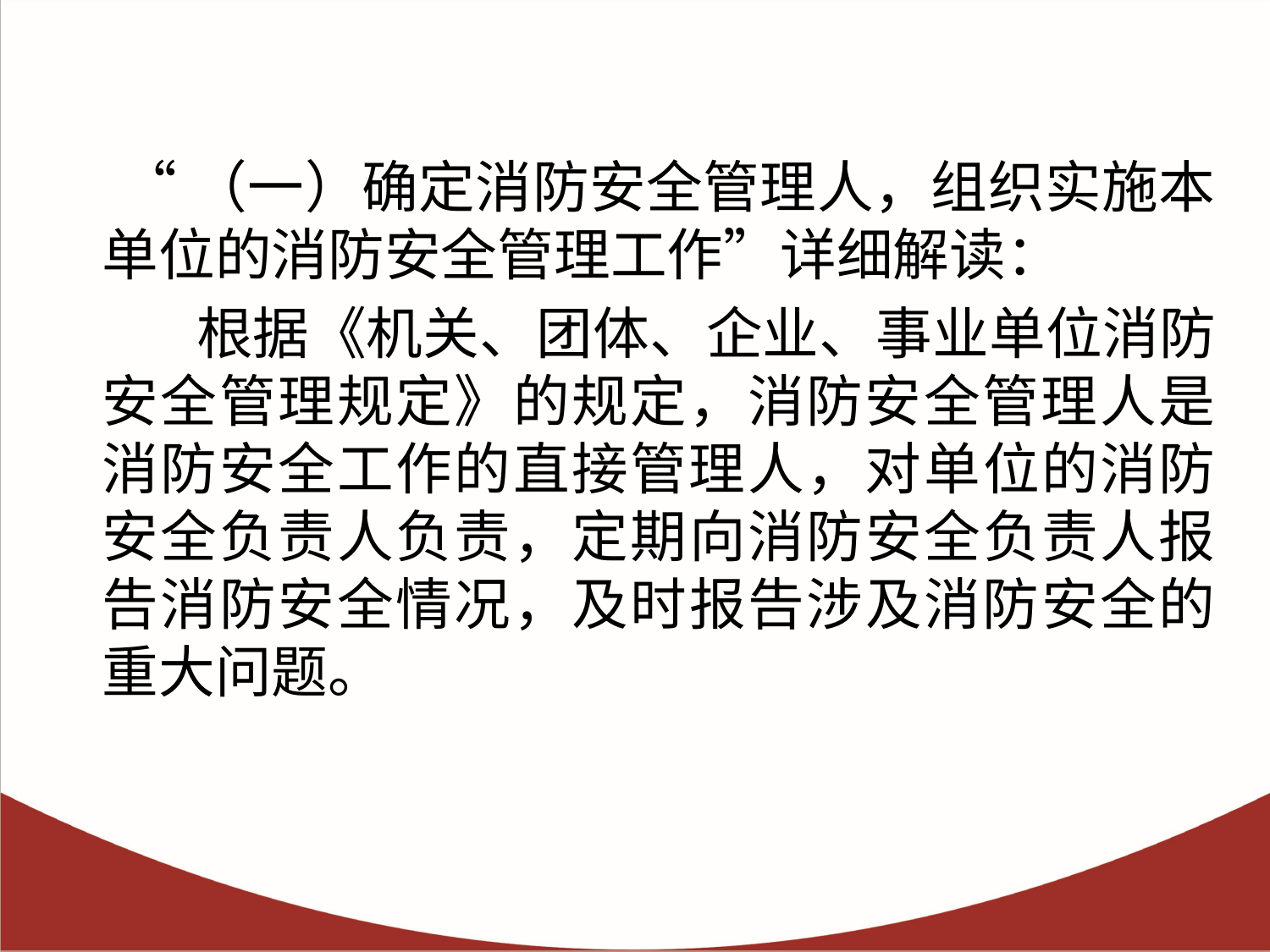

“（一）确定消防安全管理人，组织实施本单位的消防安全管理工作”详细解读：
          根据《机关、团体、企业、事业单位消防安全管理规定》的规定，消防安全管理人是消防安全工作的直接管理人，对单位的消防安全负责人负责，定期向消防安全负责人报告消防安全情况，及时报告涉及消防安全的重大问题。